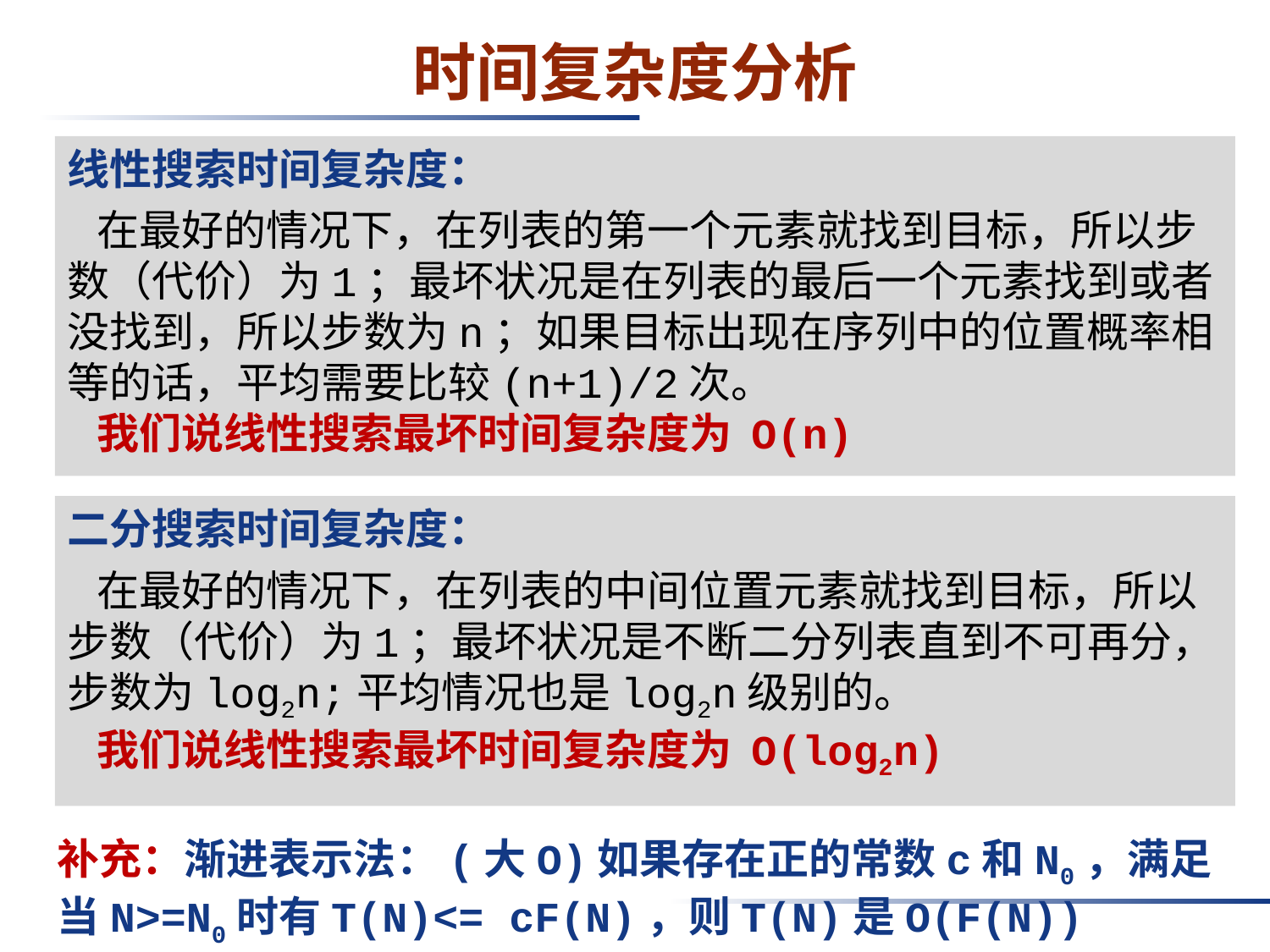

# 时间复杂度分析
线性搜索时间复杂度：
  在最好的情况下，在列表的第一个元素就找到目标，所以步数（代价）为1；最坏状况是在列表的最后一个元素找到或者没找到，所以步数为n；如果目标出现在序列中的位置概率相等的话，平均需要比较(n+1)/2次。
  我们说线性搜索最坏时间复杂度为 O(n)
二分搜索时间复杂度：
  在最好的情况下，在列表的中间位置元素就找到目标，所以步数（代价）为1；最坏状况是不断二分列表直到不可再分，步数为log2n;平均情况也是log2n级别的。
  我们说线性搜索最坏时间复杂度为 O(log2n)

补充：渐进表示法：(大O)如果存在正的常数c和N0，满足当N>=N0时有T(N)<= cF(N)，则T(N)是O(F(N))